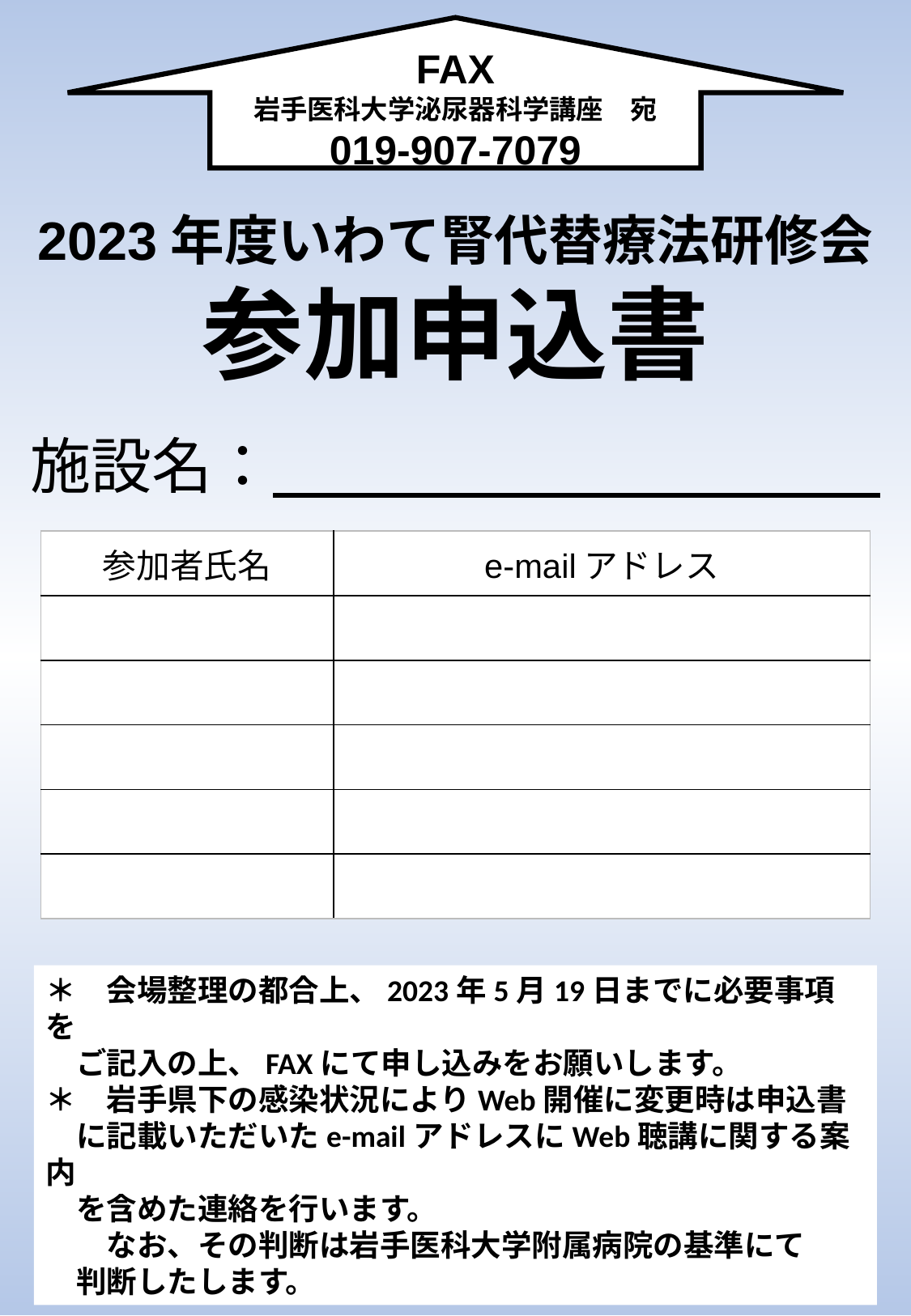

FA
FAX
岩手医科大学泌尿器科学講座　宛
019-907-7079
2023年度いわて腎代替療法研修会
参加申込書
施設名：
| 参加者氏名 | e-mailアドレス |
| --- | --- |
|  |  |
|  |  |
|  |  |
|  |  |
|  |  |
＊　会場整理の都合上、2023年5月19日までに必要事項を
　ご記入の上、FAXにて申し込みをお願いします。
＊　岩手県下の感染状況によりWeb開催に変更時は申込書
　に記載いただいたe-mailアドレスにWeb聴講に関する案内
　を含めた連絡を行います。
　　なお、その判断は岩手医科大学附属病院の基準にて
　判断したします。